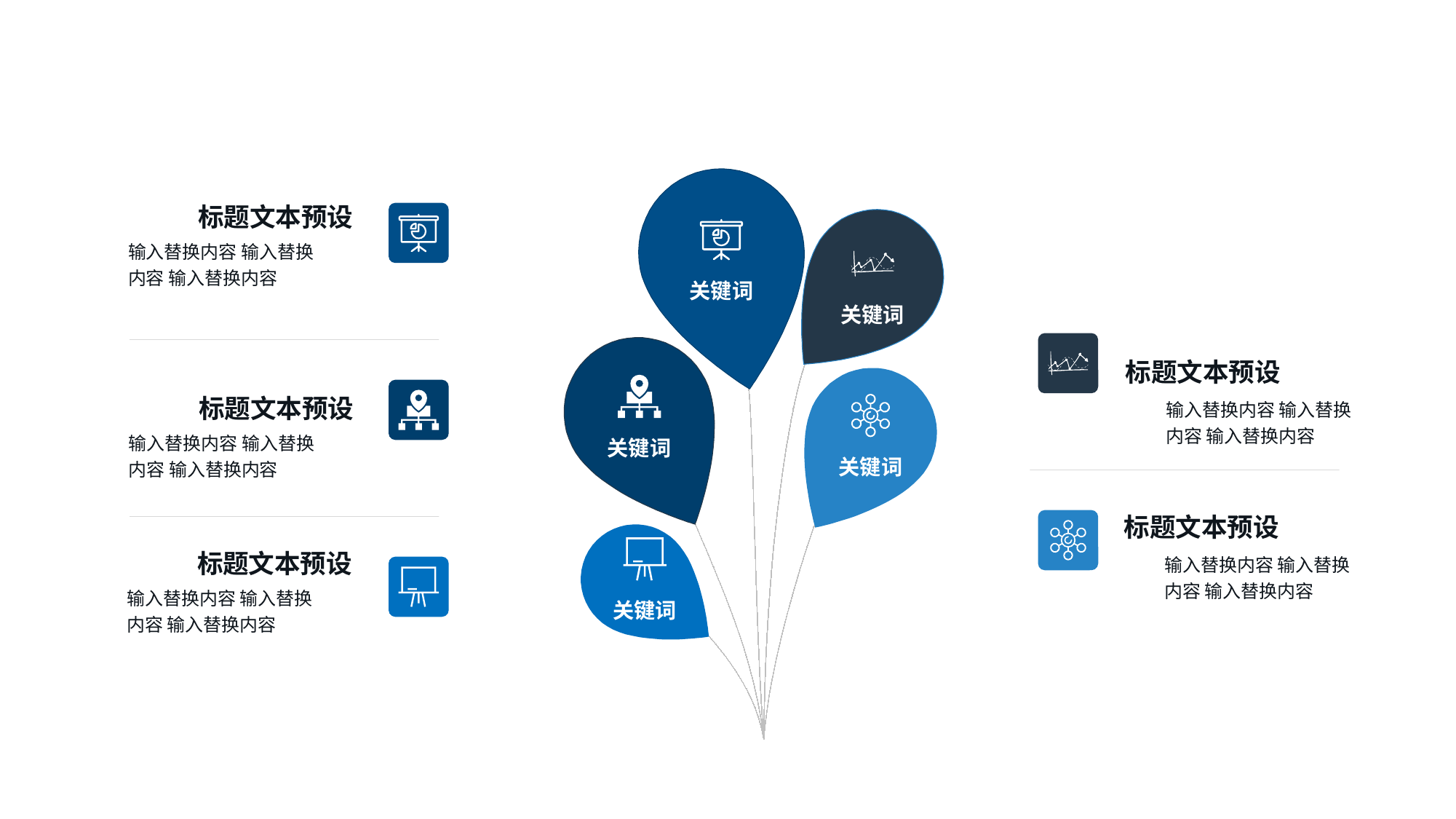

关键词
关键词

关键词
关键词

关键词

标题文本预设
输入替换内容 输入替换内容 输入替换内容
标题文本预设
标题文本预设
输入替换内容 输入替换内容 输入替换内容
输入替换内容 输入替换内容 输入替换内容
标题文本预设
标题文本预设
输入替换内容 输入替换内容 输入替换内容
输入替换内容 输入替换内容 输入替换内容